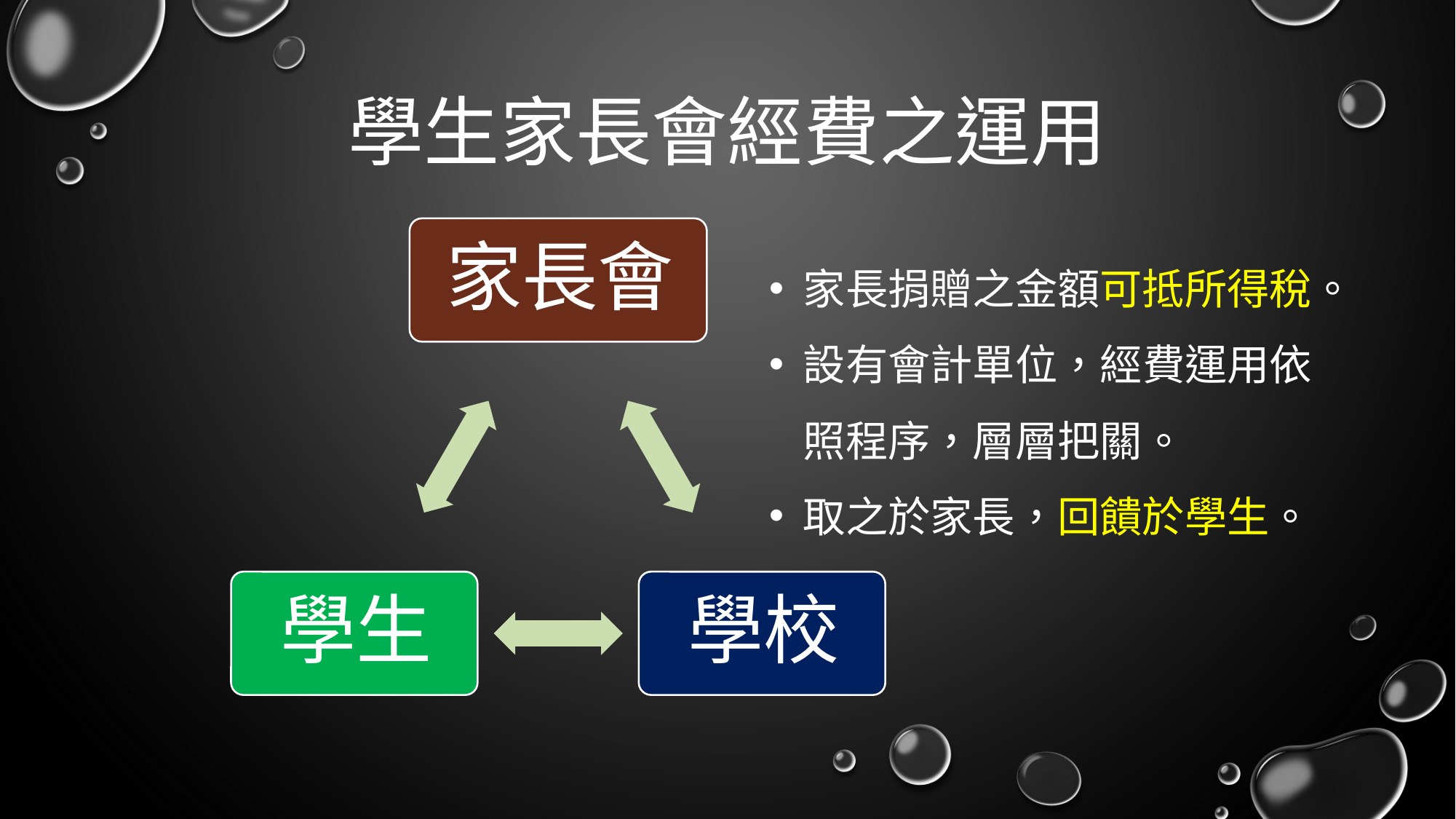

# 學生家長會經費之運用
家長會

學校

學生

家長捐贈之金額可抵所得稅。
設有會計單位，經費運用依照程序，層層把關。
取之於家長，回饋於學生。